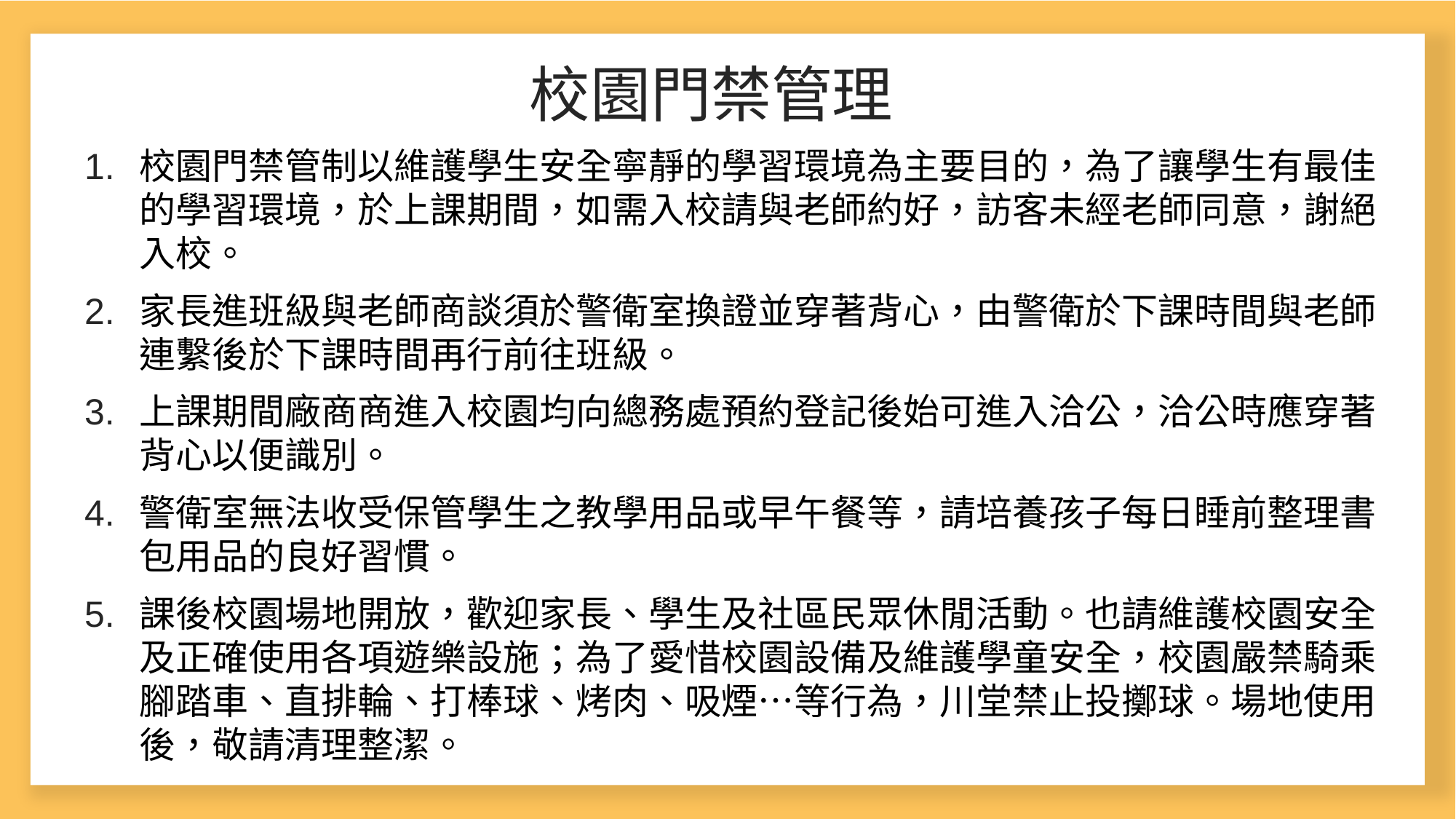

校園門禁管理
校園門禁管制以維護學生安全寧靜的學習環境為主要目的，為了讓學生有最佳的學習環境，於上課期間，如需入校請與老師約好，訪客未經老師同意，謝絕入校。
家長進班級與老師商談須於警衛室換證並穿著背心，由警衛於下課時間與老師連繫後於下課時間再行前往班級。
上課期間廠商商進入校園均向總務處預約登記後始可進入洽公，洽公時應穿著背心以便識別。
警衛室無法收受保管學生之教學用品或早午餐等，請培養孩子每日睡前整理書包用品的良好習慣。
課後校園場地開放，歡迎家長、學生及社區民眾休閒活動。也請維護校園安全及正確使用各項遊樂設施；為了愛惜校園設備及維護學童安全，校園嚴禁騎乘腳踏車、直排輪、打棒球、烤肉、吸煙…等行為，川堂禁止投擲球。場地使用後，敬請清理整潔。